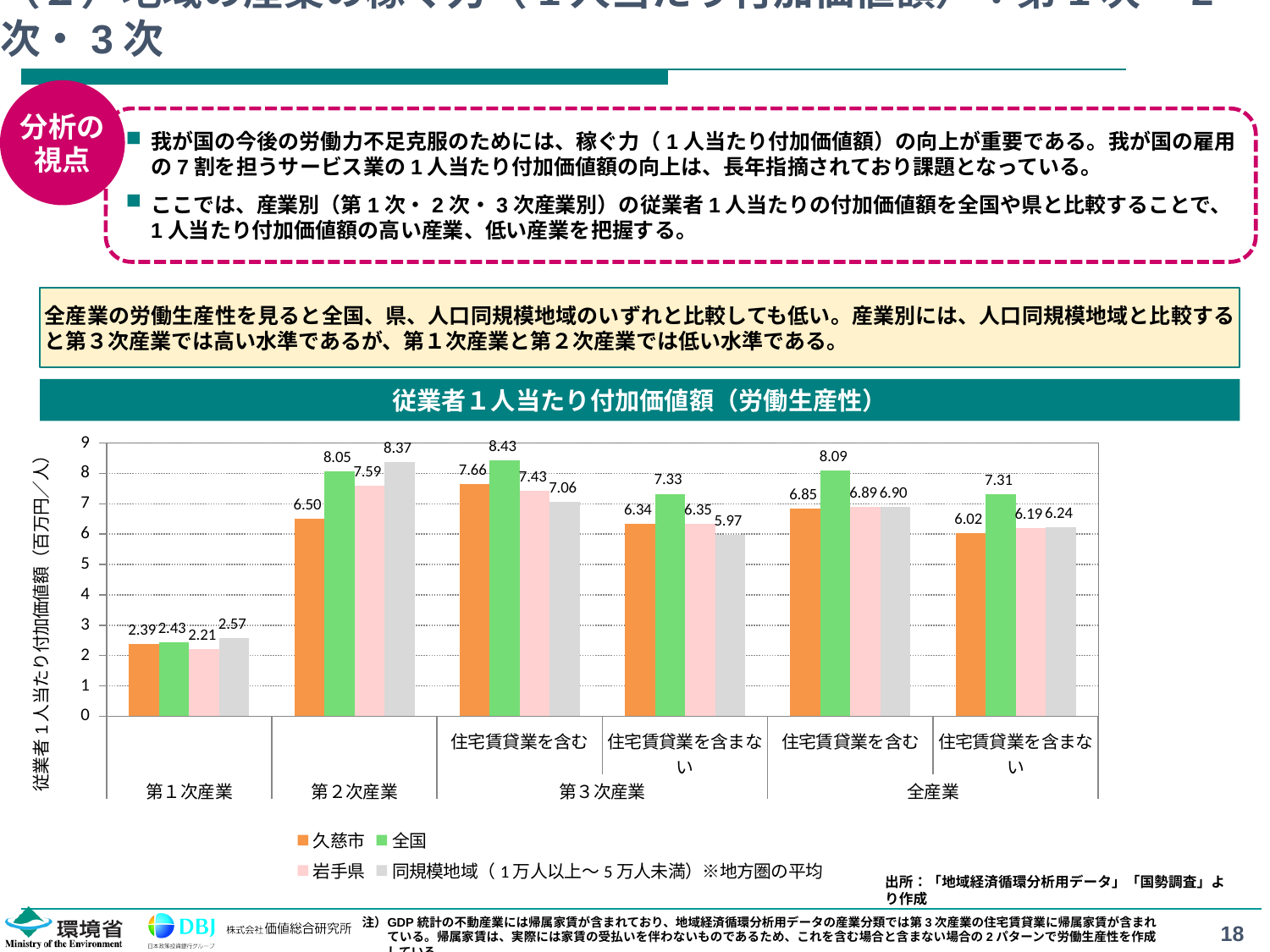

# （２）地域の産業の稼ぐ力（1人当たり付加価値額）：第1次・2次・3次
分析の
視点
我が国の今後の労働力不足克服のためには、稼ぐ力（1人当たり付加価値額）の向上が重要である。我が国の雇用の7割を担うサービス業の1人当たり付加価値額の向上は、長年指摘されており課題となっている。
ここでは、産業別（第1次・2次・3次産業別）の従業者1人当たりの付加価値額を全国や県と比較することで、1人当たり付加価値額の高い産業、低い産業を把握する。
全産業の労働生産性を見ると全国、県、人口同規模地域のいずれと比較しても低い。産業別には、人口同規模地域と比較すると第３次産業では高い水準であるが、第１次産業と第２次産業では低い水準である。
従業者１人当たり付加価値額（労働生産性）

### Chart

| Category | 久慈市 | 全国 | 岩手県 | 同規模地域（1万人以上～5万人未満）※地方圏の平均 |
|---|---|---|---|---|
|  | 2.394025760042467 | 2.426263061773512 | 2.207099473435399 | 2.5745814523678554 |
|  | 6.4959355147513245 | 8.05349557745316 | 7.591048407240411 | 8.36624408829738 |
| 住宅賃貸業を含む | 7.659738430464351 | 8.425963378417311 | 7.4324056747102 | 7.064458863512903 |
| 住宅賃貸業を含まない | 6.339738390396899 | 7.327575063548902 | 6.345822245326237 | 5.967922128677997 |
| 住宅賃貸業を含む | 6.849106864384722 | 8.09427993339697 | 6.887885773509777 | 6.897045614444866 |
| 住宅賃貸業を含まない | 6.02300183276522 | 7.311391880669797 | 6.193922436715622 | 6.236599604230987 |
出所：「地域経済循環分析用データ」「国勢調査」より作成
注）	GDP統計の不動産業には帰属家賃が含まれており、地域経済循環分析用データの産業分類では第3次産業の住宅賃貸業に帰属家賃が含まれている。帰属家賃は、実際には家賃の受払いを伴わないものであるため、これを含む場合と含まない場合の2パターンで労働生産性を作成している。
18